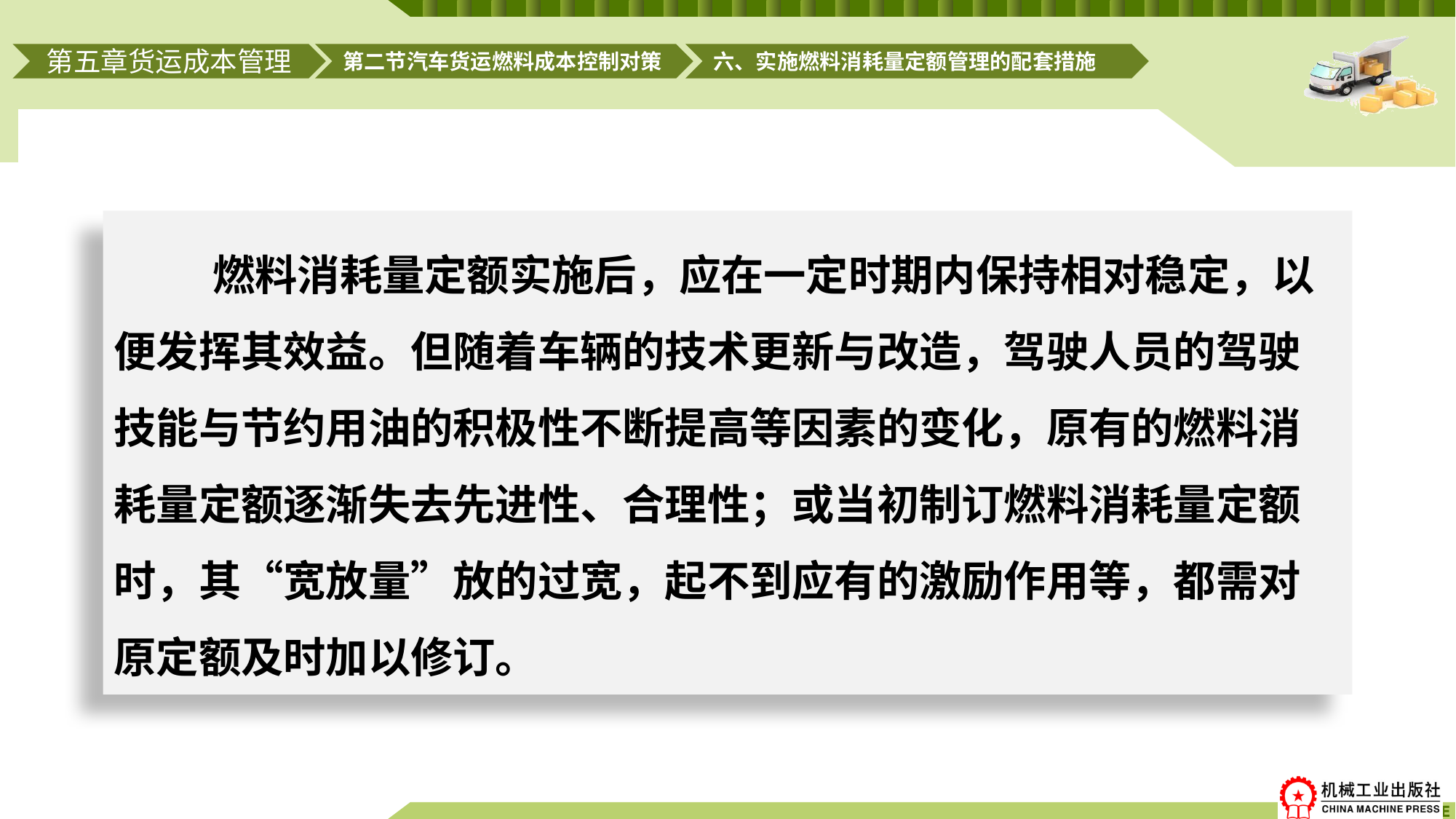

第二节汽车货运燃料成本控制对策
六、实施燃料消耗量定额管理的配套措施
第五章货运成本管理
# 燃料消耗量定额实施后，应在一定时期内保持相对稳定，以便发挥其效益。但随着车辆的技术更新与改造，驾驶人员的驾驶技能与节约用油的积极性不断提高等因素的变化，原有的燃料消耗量定额逐渐失去先进性、合理性；或当初制订燃料消耗量定额时，其“宽放量”放的过宽，起不到应有的激励作用等，都需对原定额及时加以修订。